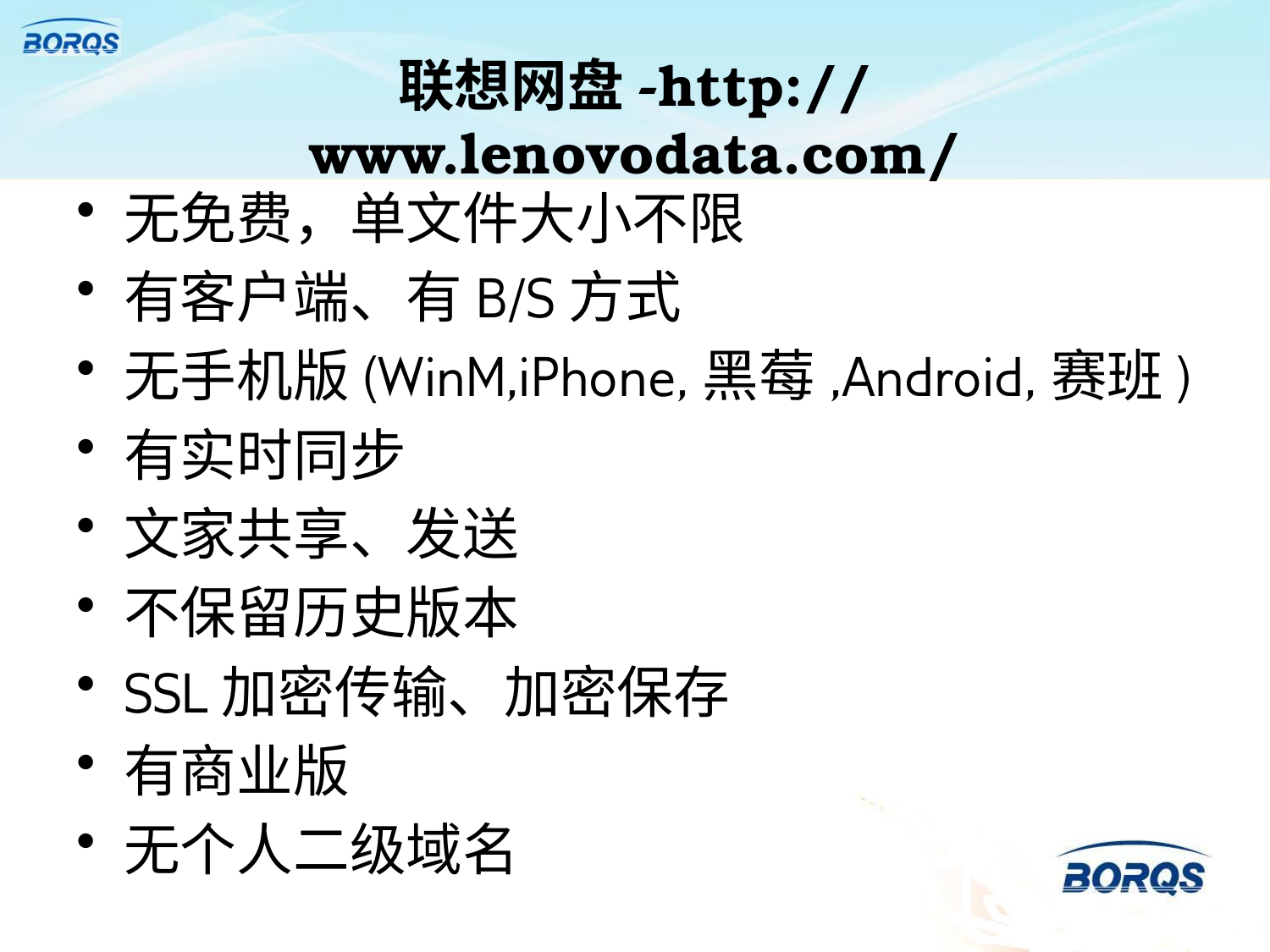

# 联想网盘-http://www.lenovodata.com/
无免费，单文件大小不限
有客户端、有B/S方式
无手机版(WinM,iPhone,黑莓,Android,赛班)
有实时同步
文家共享、发送
不保留历史版本
SSL加密传输、加密保存
有商业版
无个人二级域名